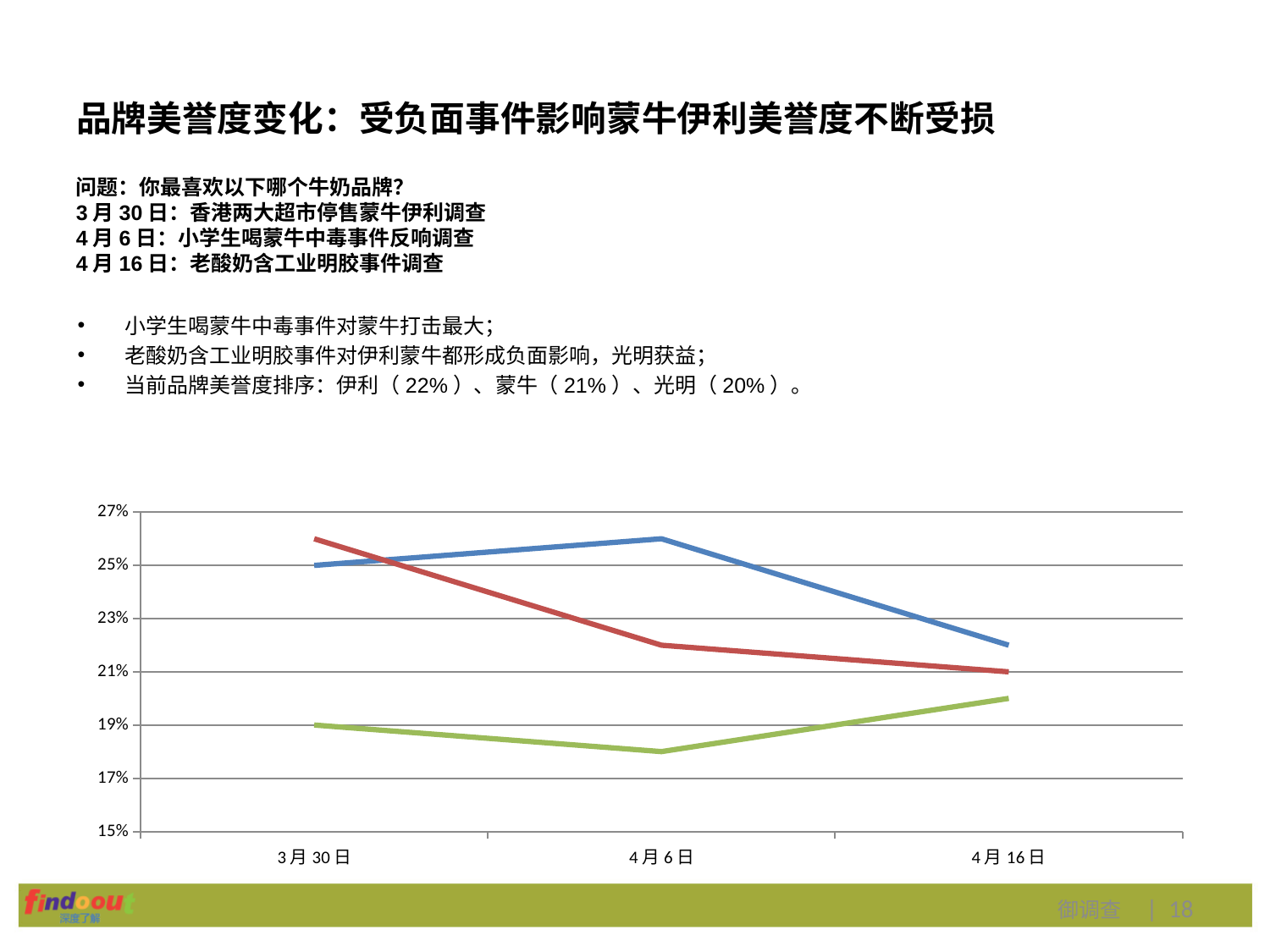

# 品牌美誉度变化：受负面事件影响蒙牛伊利美誉度不断受损
问题：你最喜欢以下哪个牛奶品牌？
3月30日：香港两大超市停售蒙牛伊利调查
4月6日：小学生喝蒙牛中毒事件反响调查
4月16日：老酸奶含工业明胶事件调查
小学生喝蒙牛中毒事件对蒙牛打击最大；
老酸奶含工业明胶事件对伊利蒙牛都形成负面影响，光明获益；
当前品牌美誉度排序：伊利（22%）、蒙牛（21%）、光明（20%）。

### Chart

| Category | 伊利 | 蒙牛 | 光明 |
|---|---|---|---|
| 40998 | 0.25 | 0.26 | 0.19 |
| 41005 | 0.26 | 0.22 | 0.18000000000000008 |
| 41015 | 0.22 | 0.21000000000000008 | 0.2 |
御调查   |  18